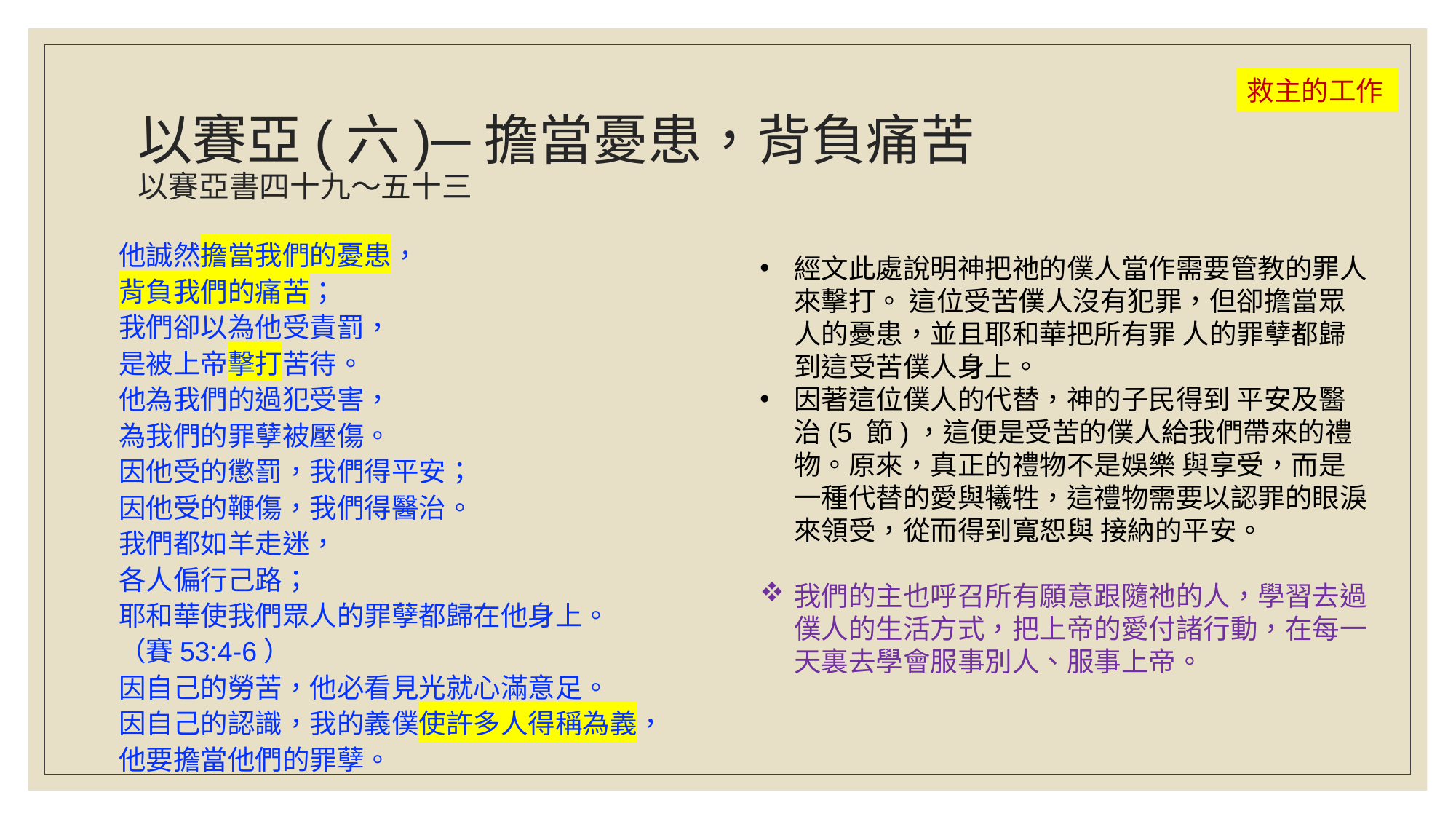

救主的工作
# 以賽亞(六)─擔當憂患，背負痛苦 以賽亞書四十九～五十三
他誠然擔當我們的憂患，
背負我們的痛苦；
我們卻以為他受責罰，
是被上帝擊打苦待。
他為我們的過犯受害，
為我們的罪孽被壓傷。
因他受的懲罰，我們得平安；
因他受的鞭傷，我們得醫治。
我們都如羊走迷，
各人偏行己路；
耶和華使我們眾人的罪孽都歸在他身上。
（賽53:4-6）
因自己的勞苦，他必看見光就心滿意足。
因自己的認識，我的義僕使許多人得稱為義，
他要擔當他們的罪孽。

經文此處說明神把祂的僕人當作需要管教的罪人來擊打。 這位受苦僕人沒有犯罪，但卻擔當眾人的憂患，並且耶和華把所有罪 人的罪孽都歸到這受苦僕人身上。
因著這位僕人的代替，神的子民得到 平安及醫治(5 節)，這便是受苦的僕人給我們帶來的禮物。原來，真正的禮物不是娛樂 與享受，而是一種代替的愛與犧牲，這禮物需要以認罪的眼淚來領受，從而得到寬恕與 接納的平安。

我們的主也呼召所有願意跟隨祂的人，學習去過僕人的生活方式，把上帝的愛付諸行動，在每一天裏去學會服事別人、服事上帝。